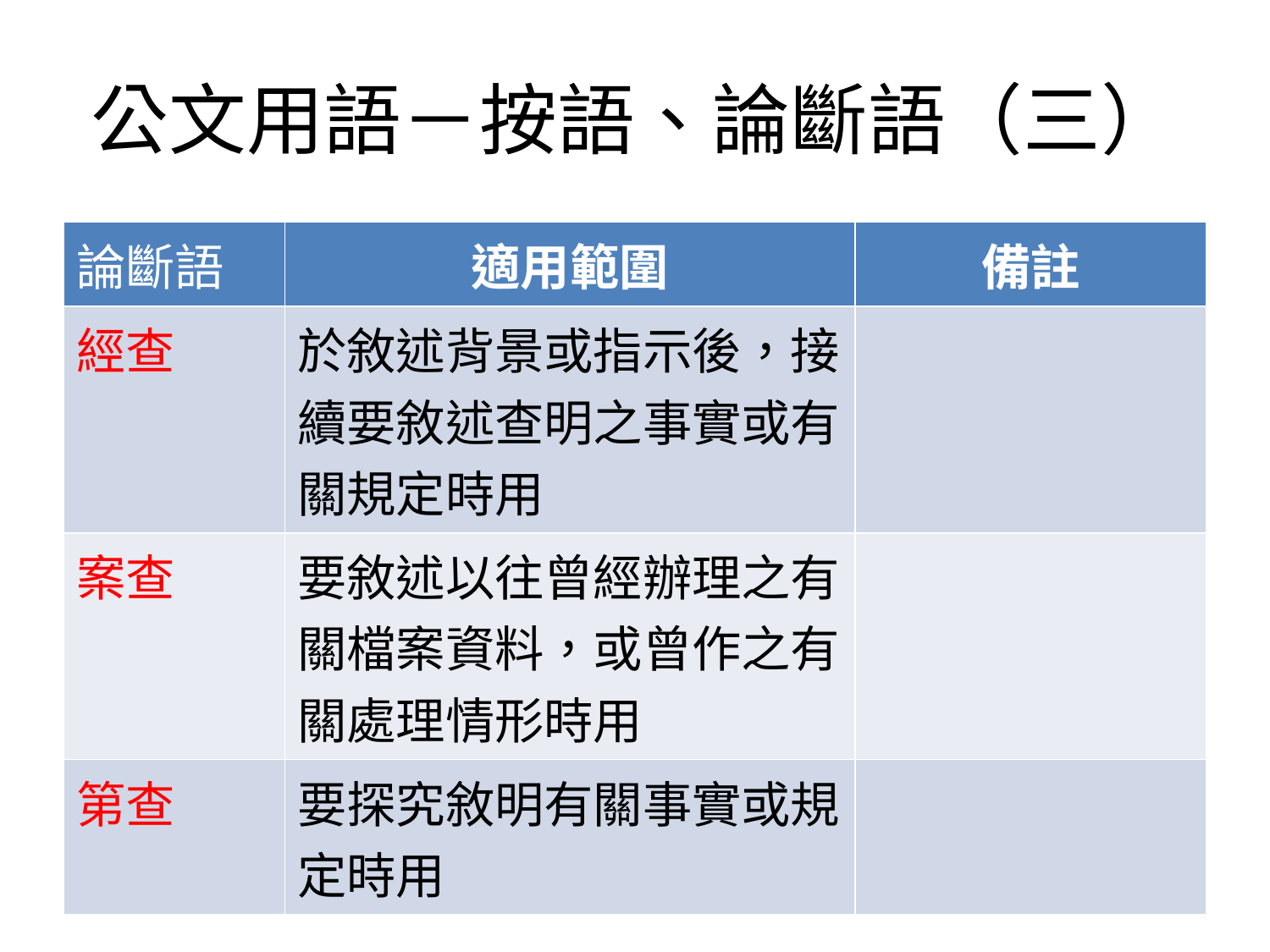

# 公文用語－按語、論斷語（三）
| 論斷語 | 適用範圍 | 備註 |
| --- | --- | --- |
| 經查 | 於敘述背景或指示後，接續要敘述查明之事實或有關規定時用 |  |
| 案查 | 要敘述以往曾經辦理之有關檔案資料，或曾作之有關處理情形時用 |  |
| 第查 | 要探究敘明有關事實或規定時用 |  |